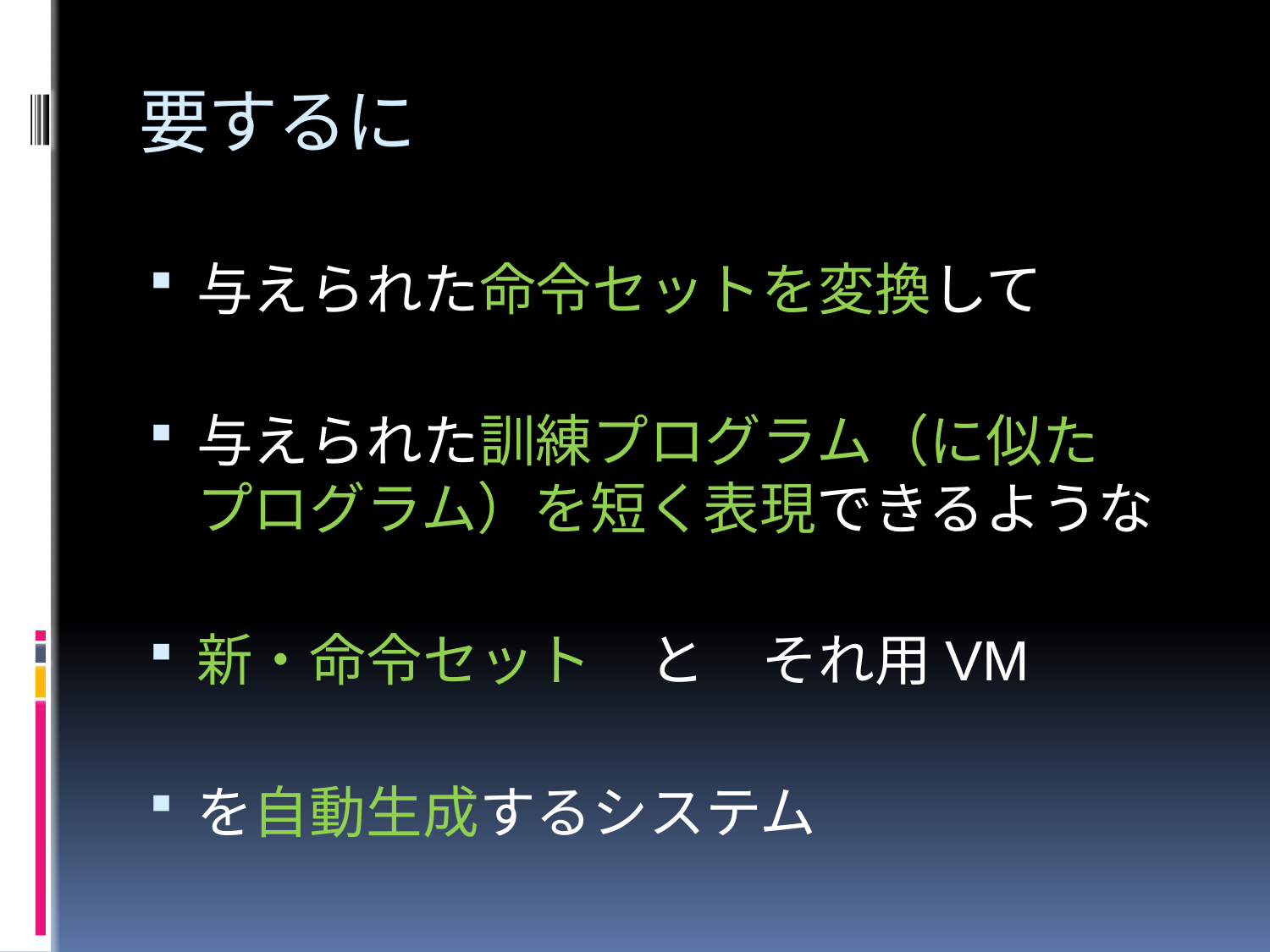

# 要するに
与えられた命令セットを変換して

与えられた訓練プログラム（に似た
プログラム）を短く表現できるような

新・命令セット　と　それ用VM

を自動生成するシステム